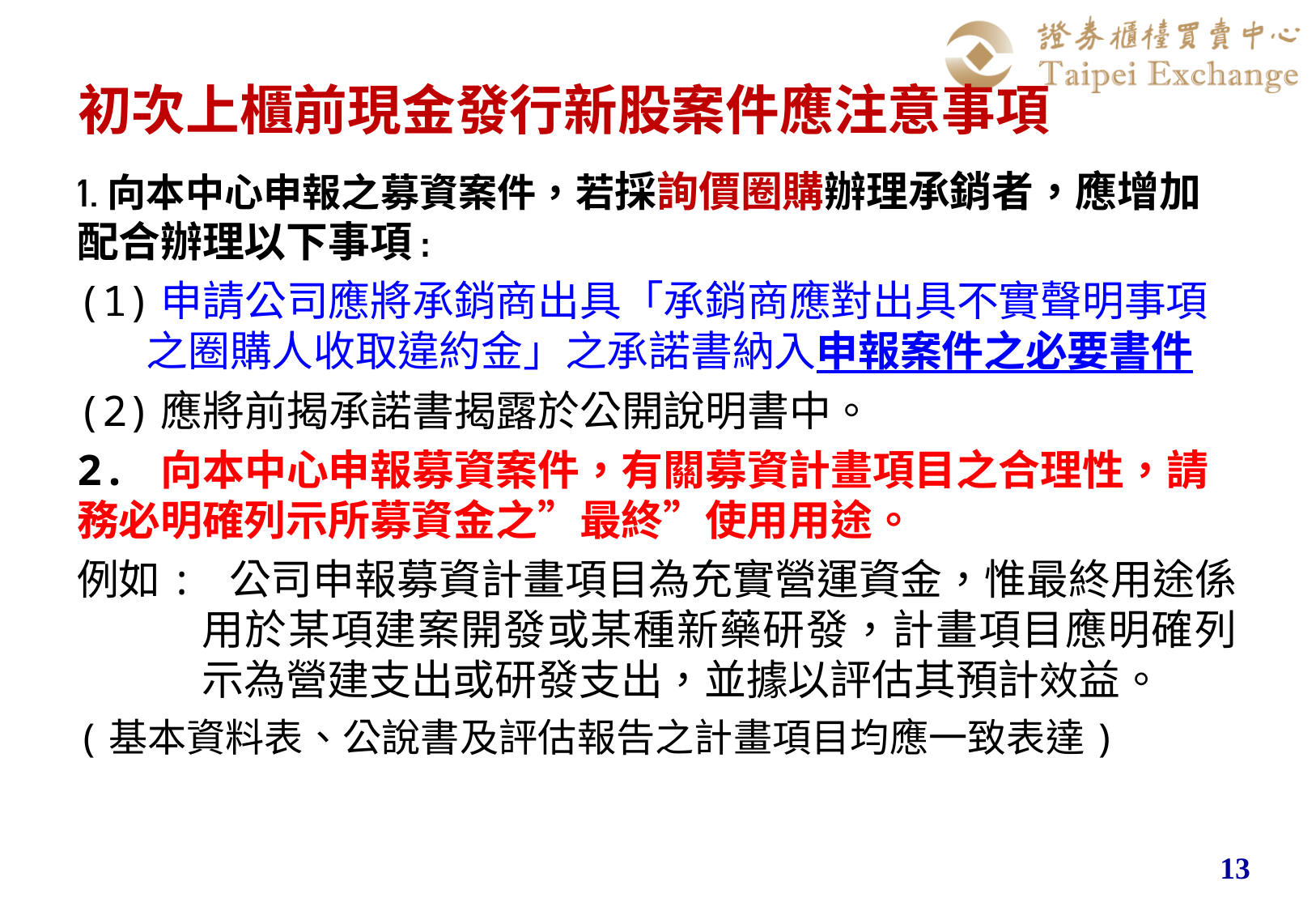

# 初次上櫃前現金發行新股案件應注意事項
1.向本中心申報之募資案件，若採詢價圈購辦理承銷者，應增加配合辦理以下事項:
(1)申請公司應將承銷商出具「承銷商應對出具不實聲明事項之圈購人收取違約金」之承諾書納入申報案件之必要書件
(2)應將前揭承諾書揭露於公開說明書中。
2. 向本中心申報募資案件，有關募資計畫項目之合理性，請務必明確列示所募資金之”最終”使用用途。
例如: 公司申報募資計畫項目為充實營運資金，惟最終用途係用於某項建案開發或某種新藥研發，計畫項目應明確列示為營建支出或研發支出，並據以評估其預計效益。
(基本資料表、公說書及評估報告之計畫項目均應一致表達)

13